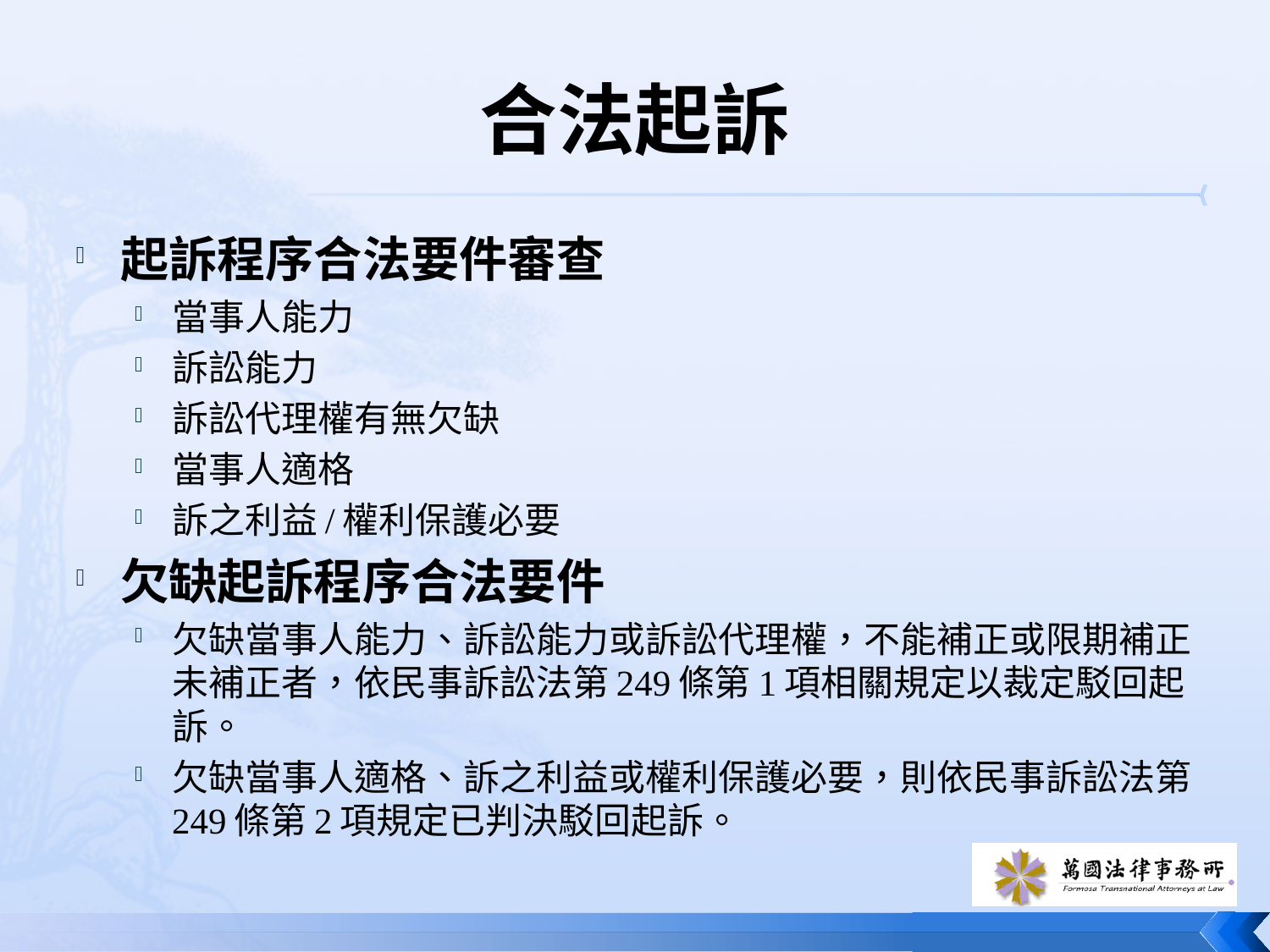

# 合法起訴
起訴程序合法要件審查
當事人能力
訴訟能力
訴訟代理權有無欠缺
當事人適格
訴之利益/權利保護必要
欠缺起訴程序合法要件
欠缺當事人能力、訴訟能力或訴訟代理權，不能補正或限期補正未補正者，依民事訴訟法第249條第1項相關規定以裁定駁回起訴。
欠缺當事人適格、訴之利益或權利保護必要，則依民事訴訟法第249條第2項規定已判決駁回起訴。